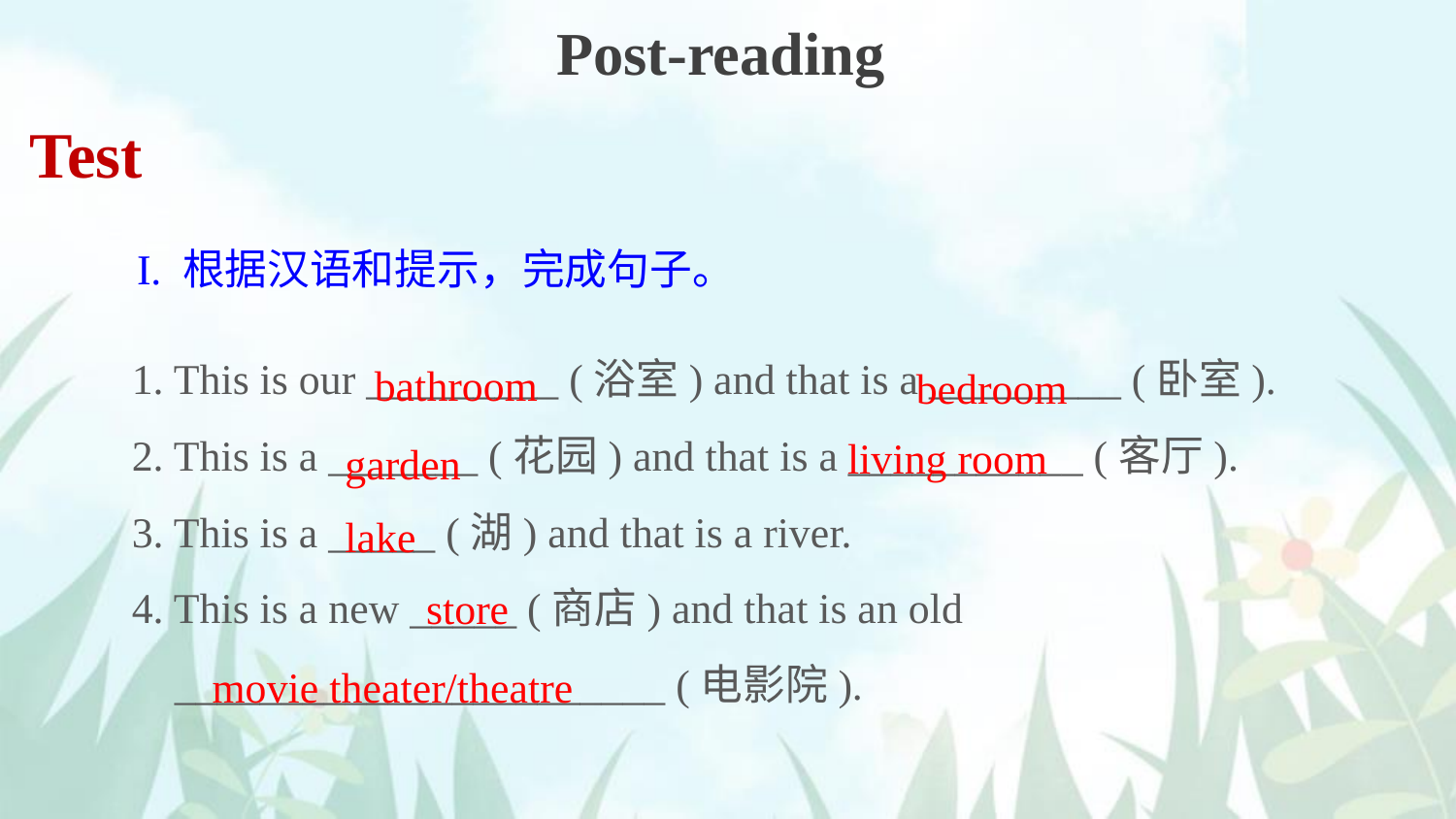

Post-reading
Test
I. 根据汉语和提示，完成句子。
bathroom
bedroom
1. This is our _________ (浴室) and that is a _________ (卧室).
2. This is a _______ (花园) and that is a ___________ (客厅).
3. This is a _____ (湖) and that is a river.
4. This is a new _____ (商店) and that is an old
    _______________________ (电影院).
living room
garden
lake
store
movie theater/theatre